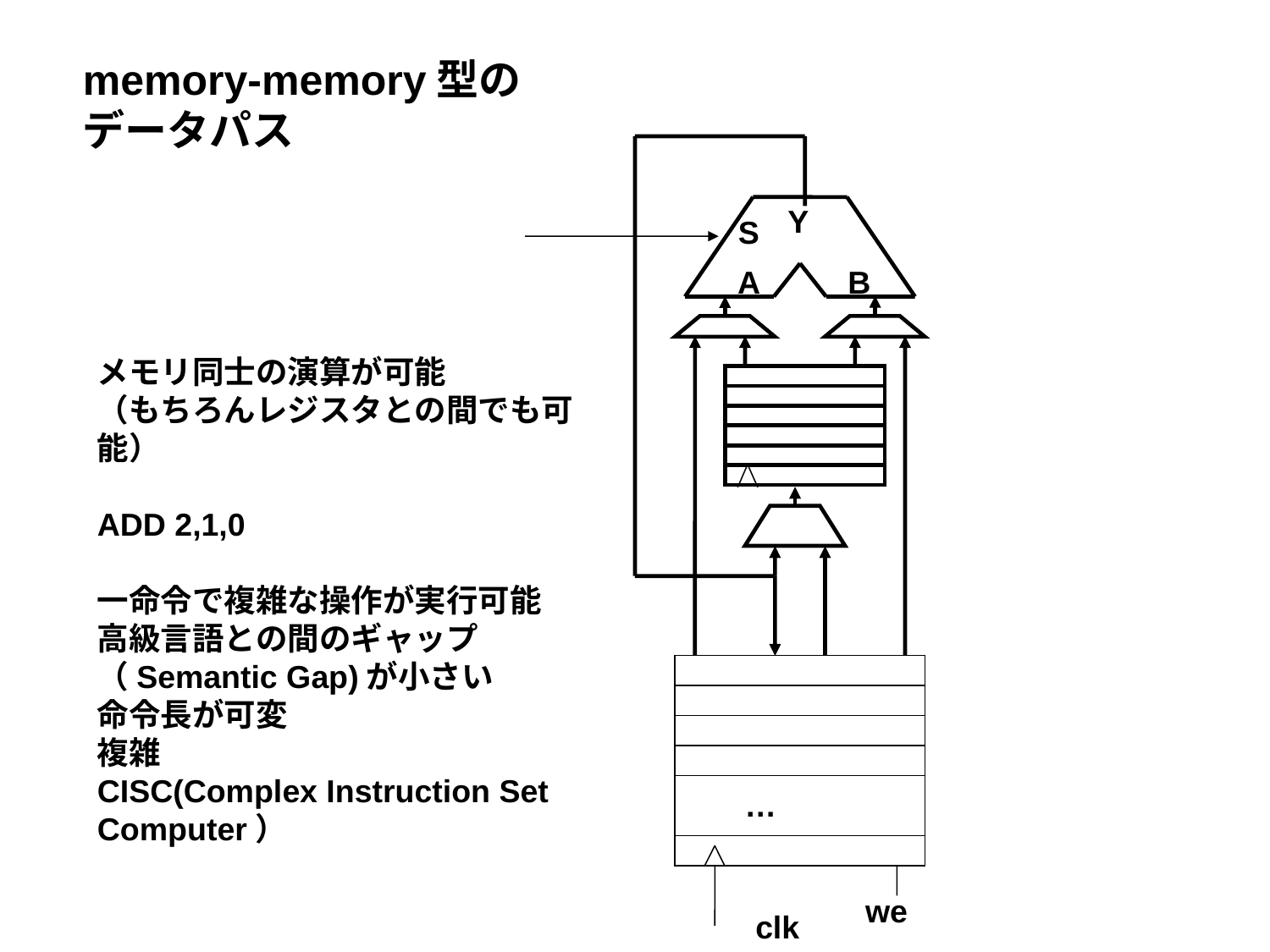

memory-memory型の
データパス

Y

S

A
B

メモリ同士の演算が可能
（もちろんレジスタとの間でも可能）

ADD 2,1,0

一命令で複雑な操作が実行可能
高級言語との間のギャップ（Semantic Gap)が小さい
命令長が可変
複雑
CISC(Complex Instruction Set
Computer）

…

we
clk